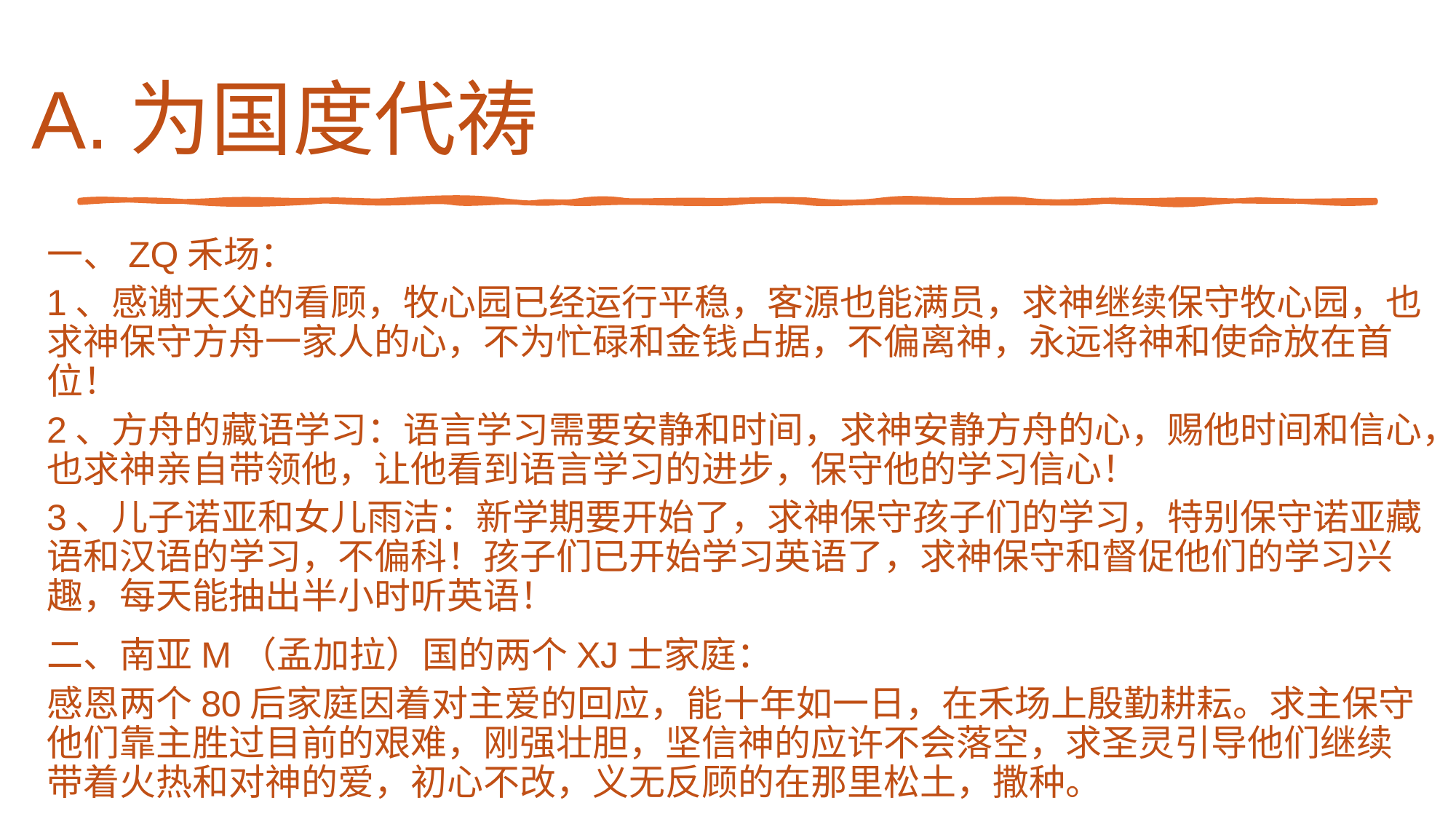

# A.为国度代祷

一、ZQ禾场：
1、感谢天父的看顾，牧心园已经运行平稳，客源也能满员，求神继续保守牧心园，也求神保守方舟一家人的心，不为忙碌和金钱占据，不偏离神，永远将神和使命放在首位！
2、方舟的藏语学习：语言学习需要安静和时间，求神安静方舟的心，赐他时间和信心，也求神亲自带领他，让他看到语言学习的进步，保守他的学习信心！
3、儿子诺亚和女儿雨洁：新学期要开始了，求神保守孩子们的学习，特别保守诺亚藏语和汉语的学习，不偏科！孩子们已开始学习英语了，求神保守和督促他们的学习兴趣，每天能抽出半小时听英语！

二、南亚M（孟加拉）国的两个XJ士家庭：
感恩两个80后家庭因着对主爱的回应，能十年如一日，在禾场上殷勤耕耘。求主保守他们靠主胜过目前的艰难，刚强壮胆，坚信神的应许不会落空，求圣灵引导他们继续带着火热和对神的爱，初心不改，义无反顾的在那里松土，撒种。